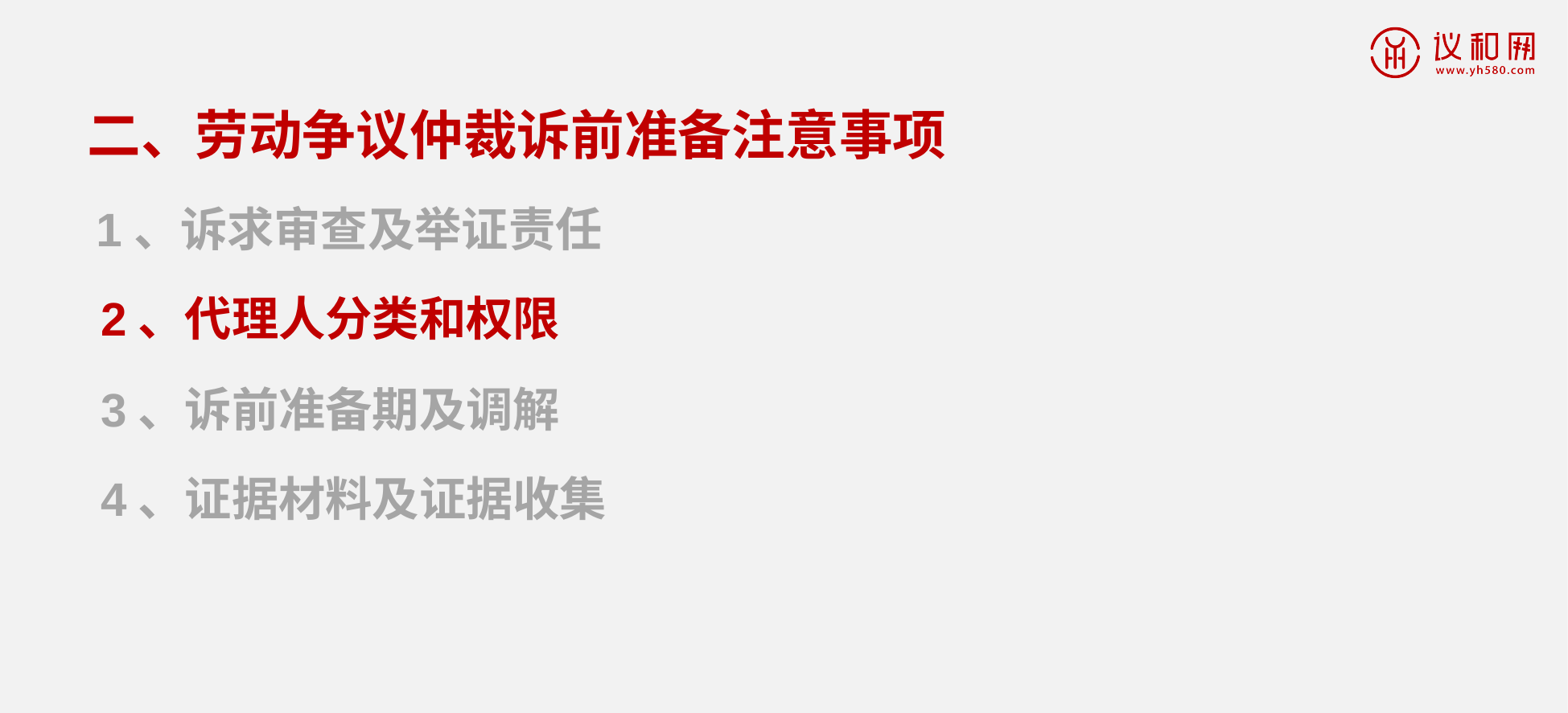

二、劳动争议仲裁诉前准备注意事项
 1、诉求审查及举证责任
 2、代理人分类和权限
 3、诉前准备期及调解
 4、证据材料及证据收集